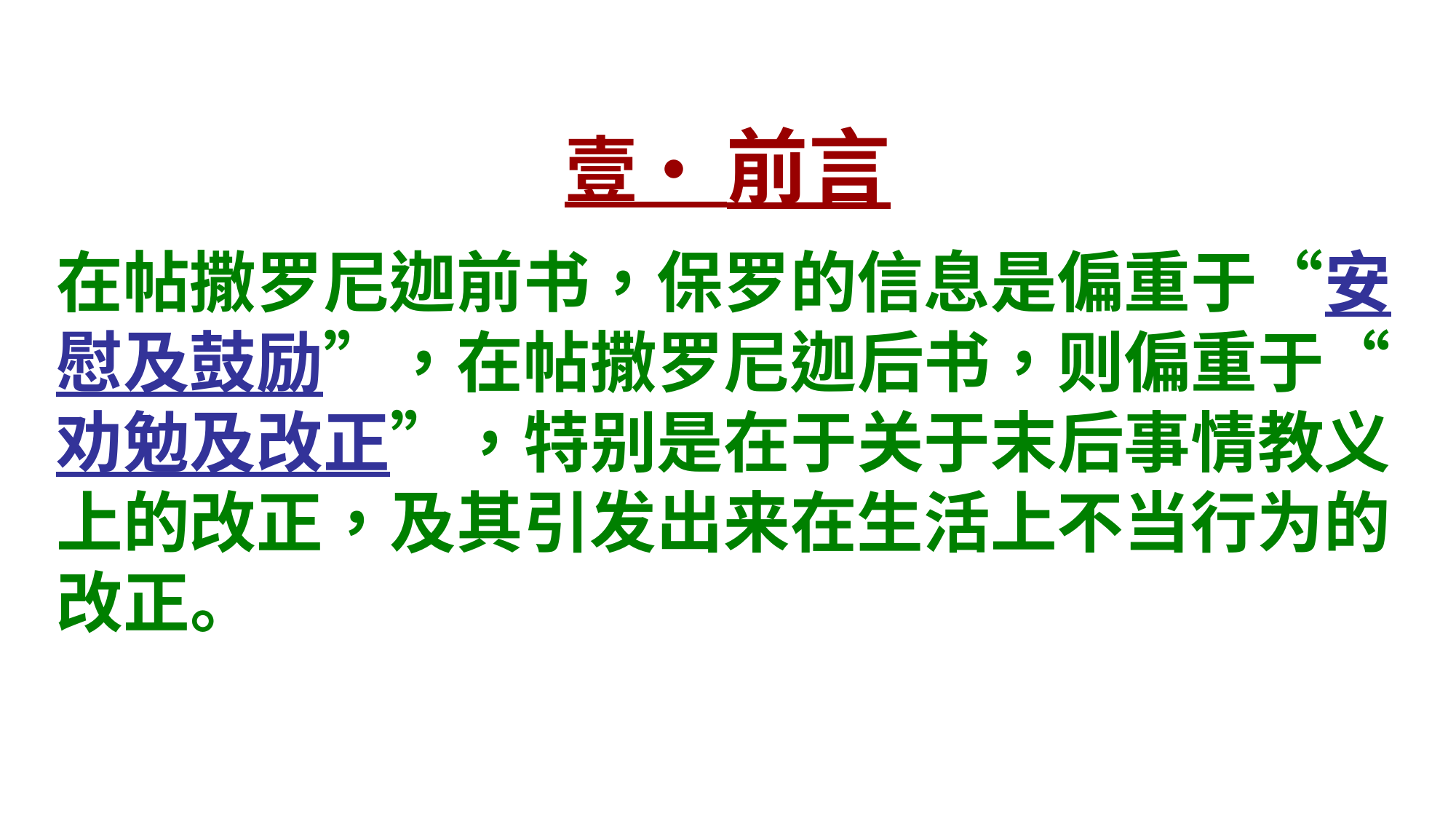

壹‧ 前言
在帖撒罗尼迦前书，保罗的信息是偏重于“安慰及鼓励”，在帖撒罗尼迦后书，则偏重于“劝勉及改正”，特别是在于关于末后事情教义上的改正，及其引发出来在生活上不当行为的改正。